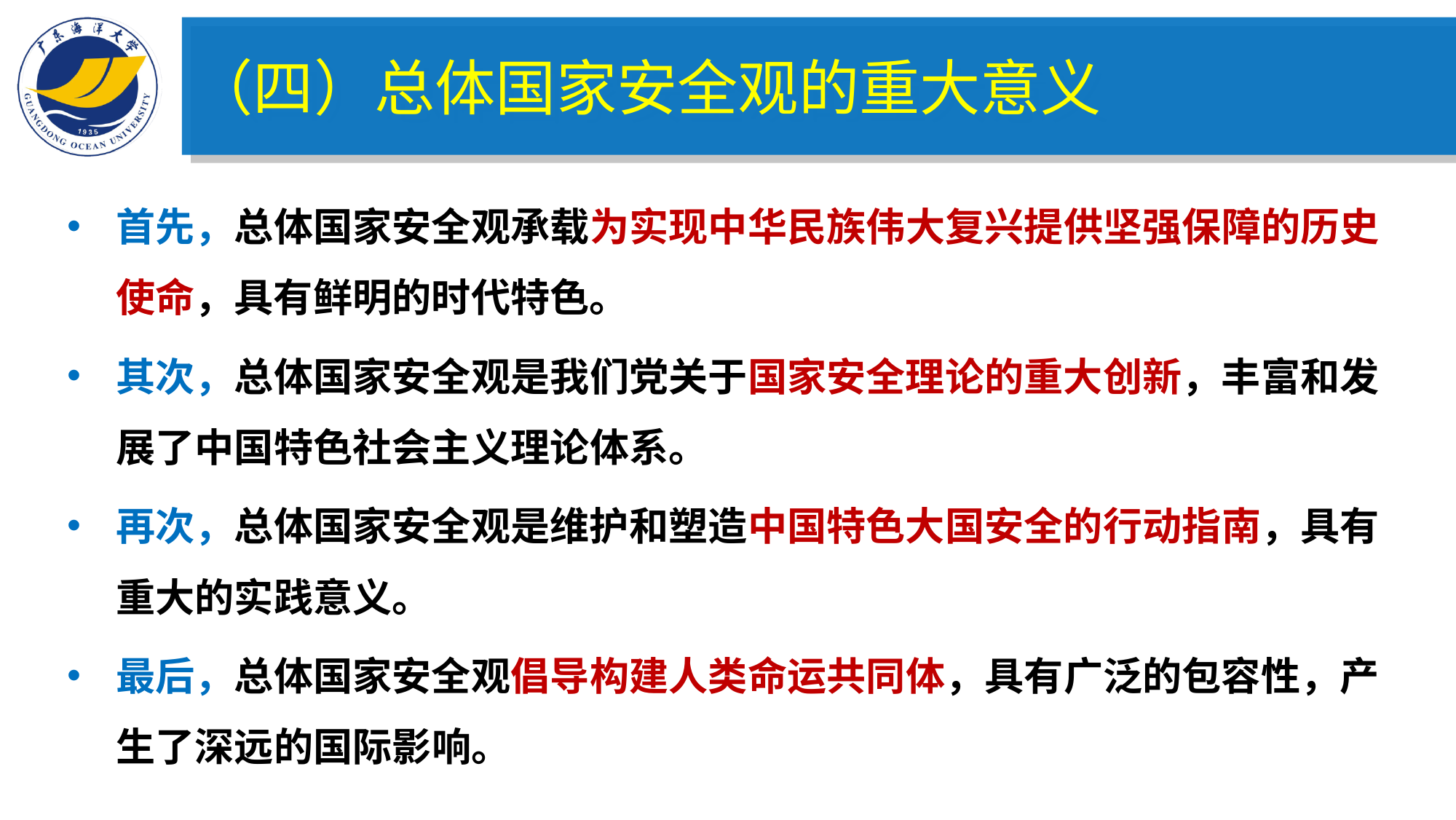

（四）总体国家安全观的重大意义
首先，总体国家安全观承载为实现中华民族伟大复兴提供坚强保障的历史使命，具有鲜明的时代特色。
其次，总体国家安全观是我们党关于国家安全理论的重大创新，丰富和发展了中国特色社会主义理论体系。
再次，总体国家安全观是维护和塑造中国特色大国安全的行动指南，具有重大的实践意义。
最后，总体国家安全观倡导构建人类命运共同体，具有广泛的包容性，产生了深远的国际影响。